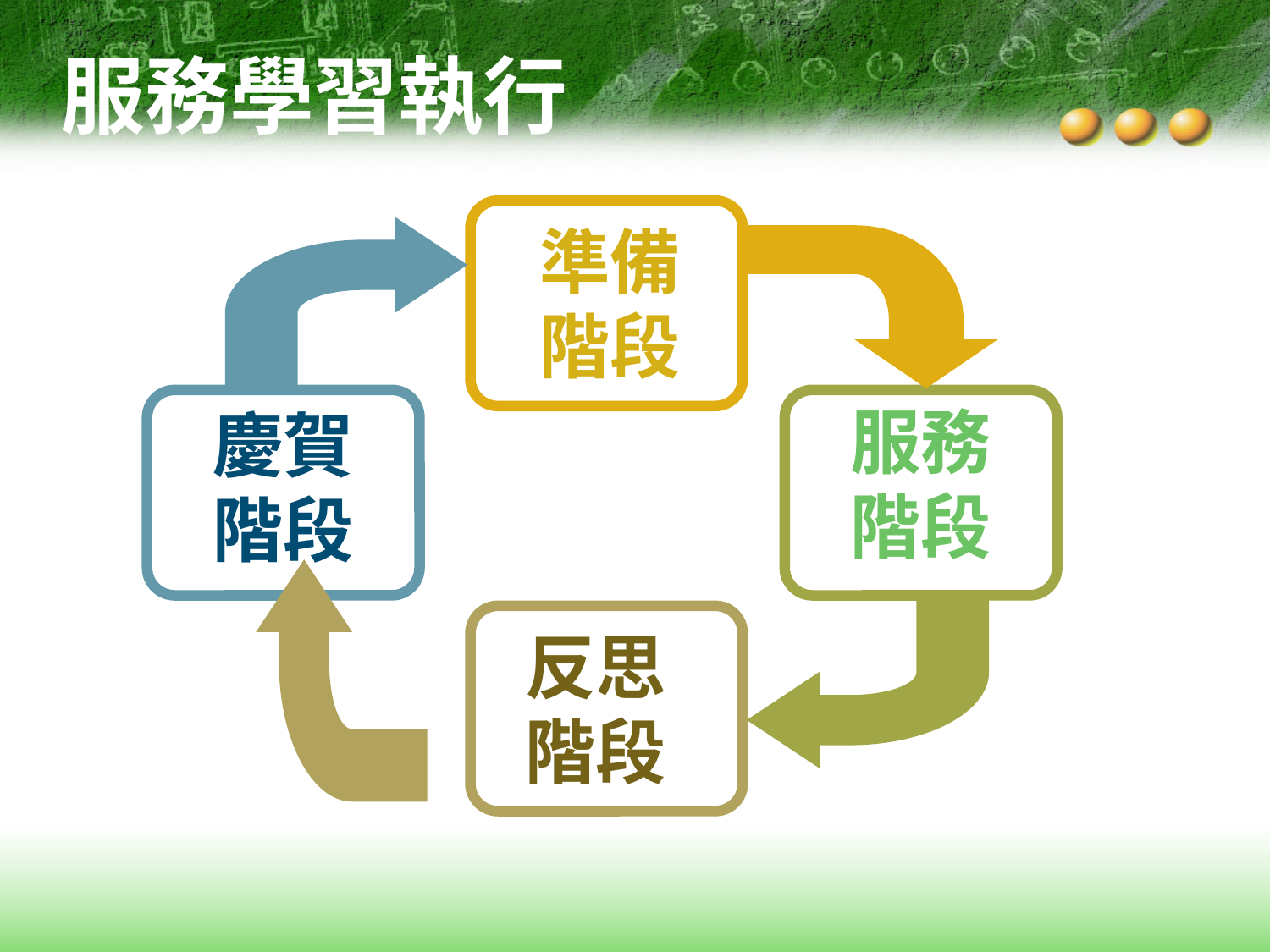

服務學習執行

準備
階段
服務
階段
慶賀
階段
反思
階段